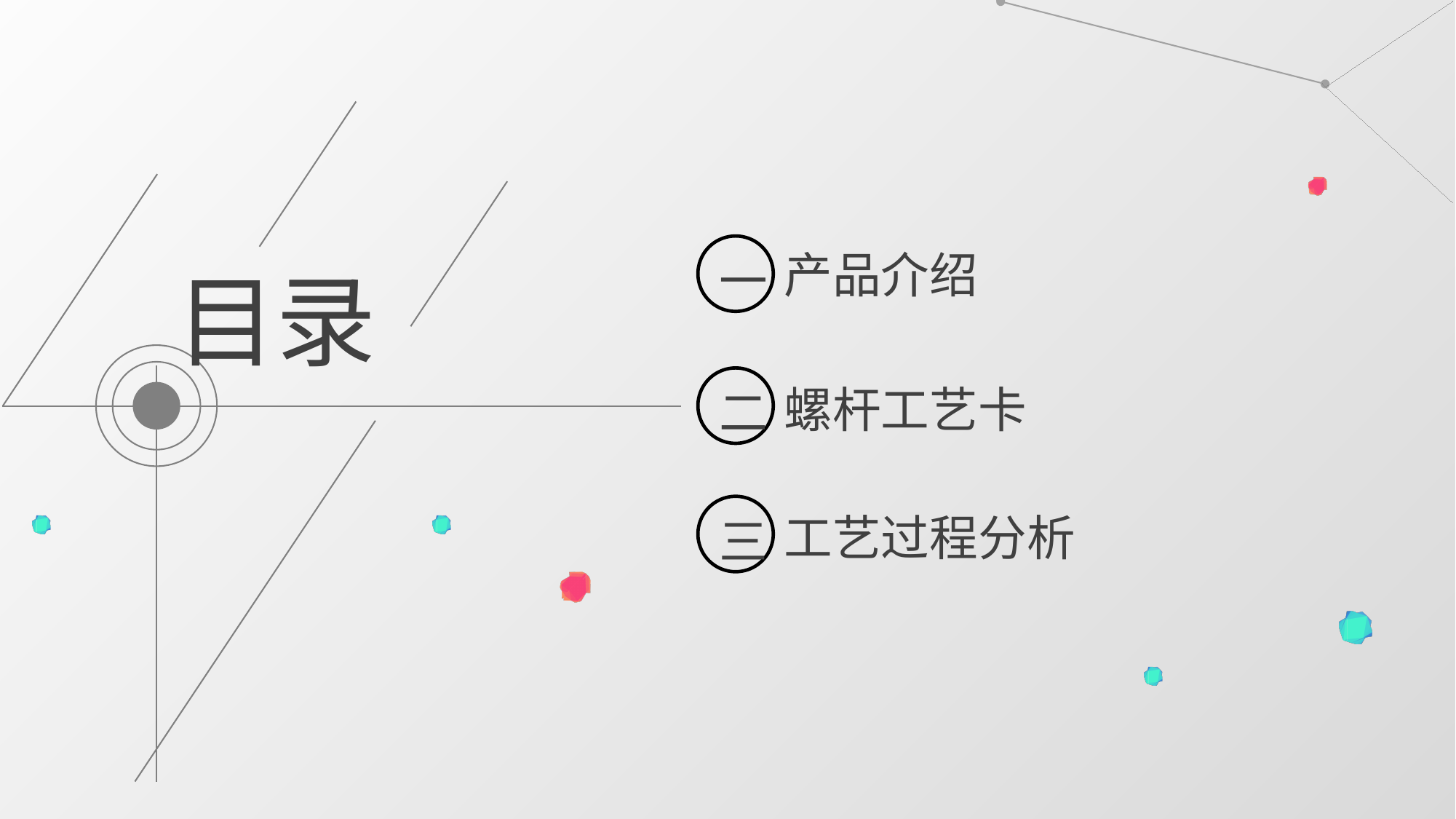

一
产品介绍
目录
二
螺杆工艺卡
三
工艺过程分析